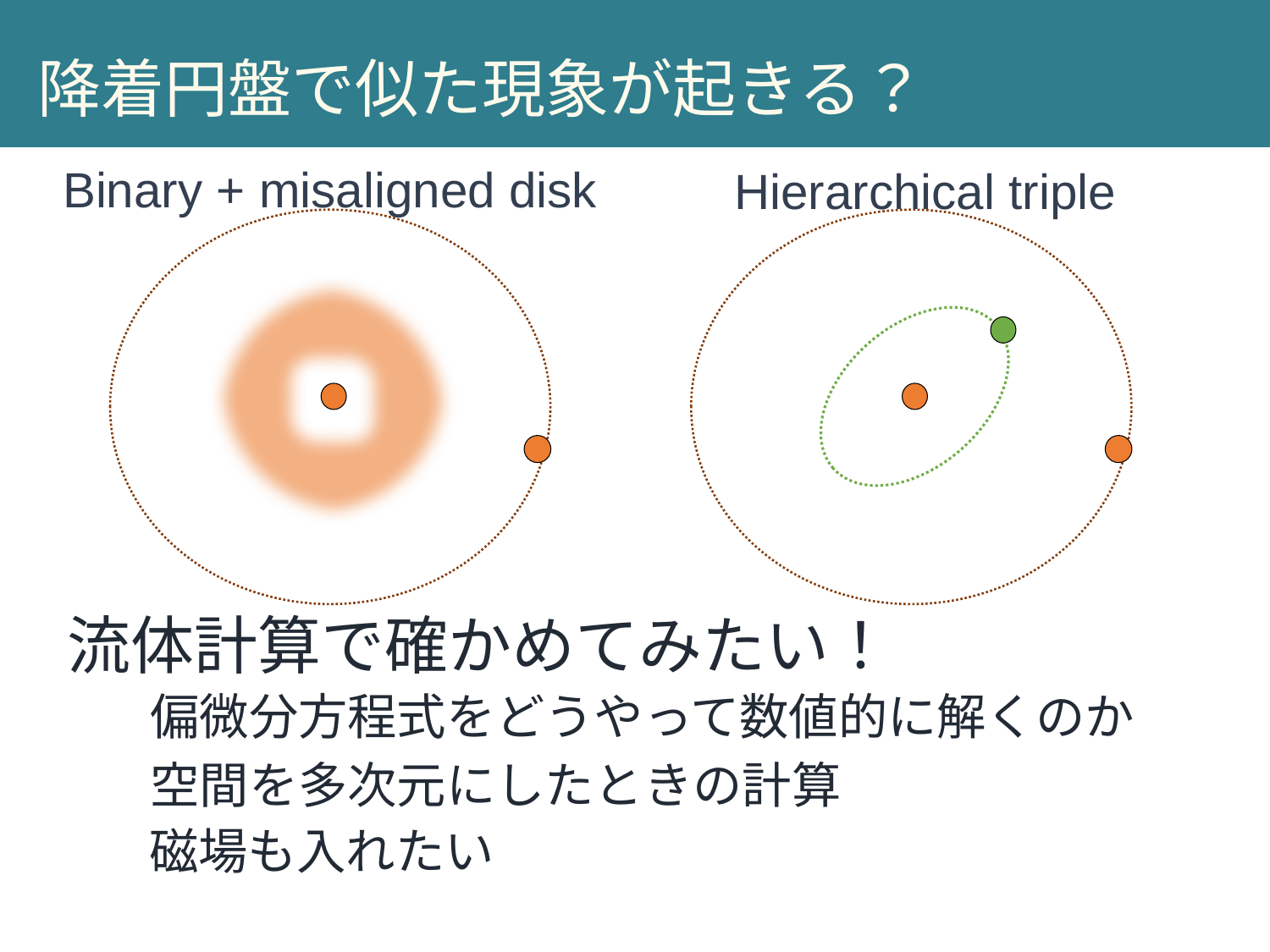

降着円盤で似た現象が起きる？
Binary + misaligned disk
Hierarchical triple

流体計算で確かめてみたい！
偏微分方程式をどうやって数値的に解くのか
空間を多次元にしたときの計算
磁場も入れたい